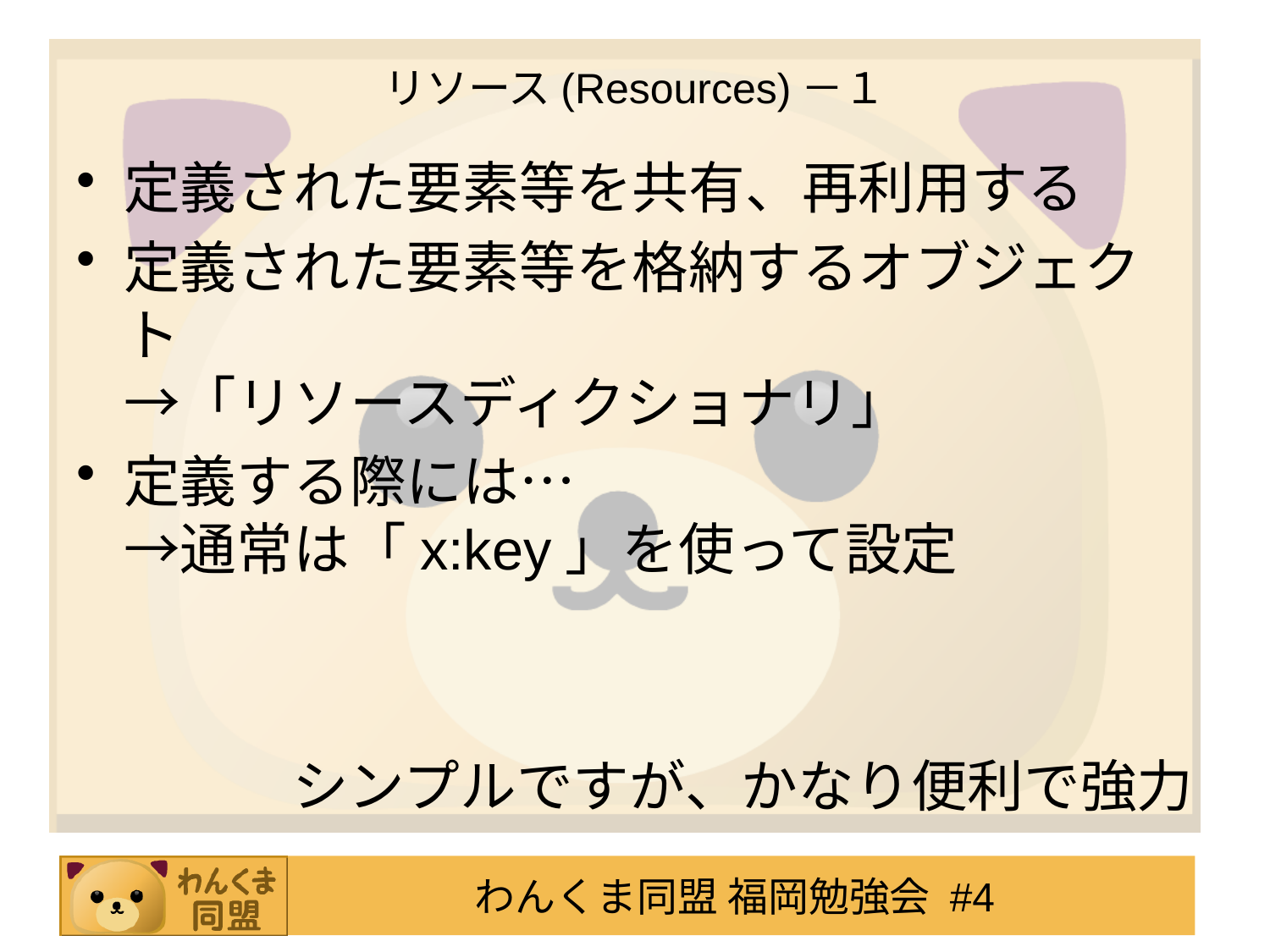

# リソース(Resources)－１
定義された要素等を共有、再利用する
定義された要素等を格納するオブジェクト
→「リソースディクショナリ」
定義する際には…
→通常は「x:key」を使って設定

シンプルですが、かなり便利で強力